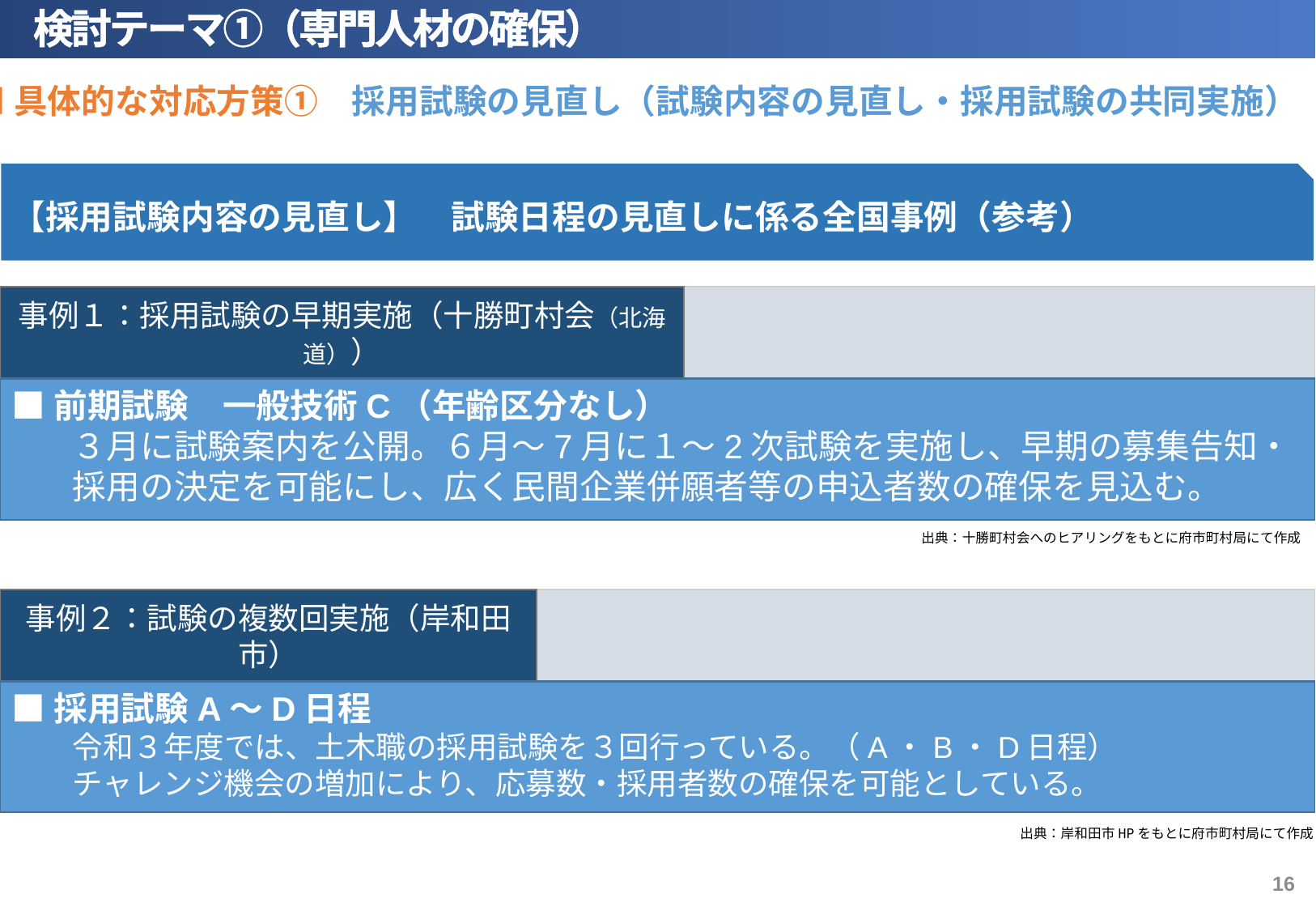

検討テーマ①（専門人材の確保）

■具体的な対応方策①　採用試験の見直し（試験内容の見直し・採用試験の共同実施）
【採用試験内容の見直し】　試験日程の見直しに係る全国事例（参考）
事例１：採用試験の早期実施（十勝町村会（北海道））

■前期試験　一般技術C（年齢区分なし）
３月に試験案内を公開。６月～7月に１～2次試験を実施し、早期の募集告知・採用の決定を可能にし、広く民間企業併願者等の申込者数の確保を見込む。
出典：十勝町村会へのヒアリングをもとに府市町村局にて作成
事例２：試験の複数回実施（岸和田市）

■採用試験A～D日程
令和３年度では、土木職の採用試験を３回行っている。（A・B・D日程）
チャレンジ機会の増加により、応募数・採用者数の確保を可能としている。
出典：岸和田市HPをもとに府市町村局にて作成
16